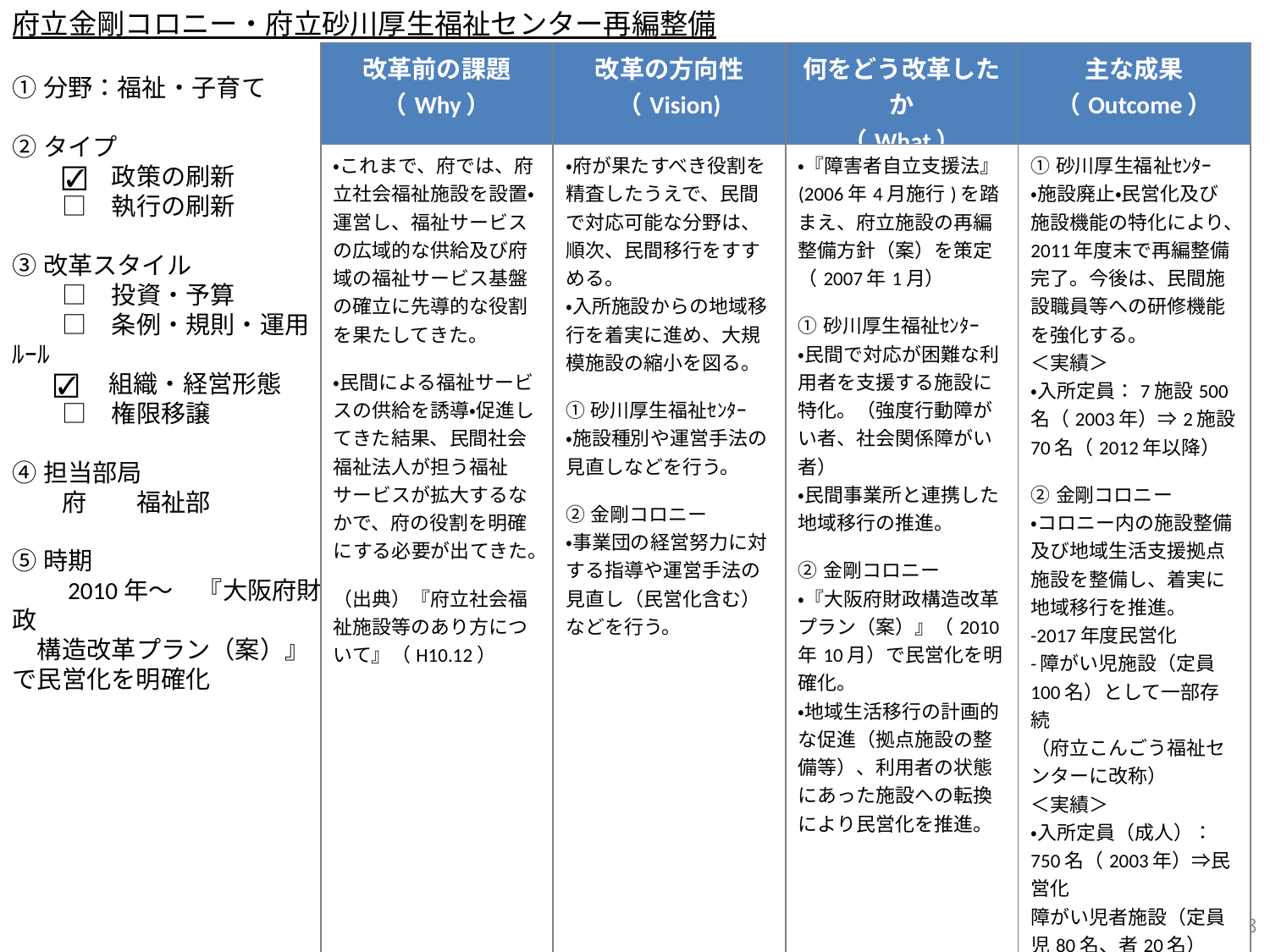

府立金剛コロニー・府立砂川厚生福祉センター再編整備
| 改革前の課題 （Why） | 改革の方向性 （Vision) | 何をどう改革したか （What） | 主な成果 （Outcome） |
| --- | --- | --- | --- |
| ・これまで、府では、府立社会福祉施設を設置・運営し、福祉サービスの広域的な供給及び府域の福祉サービス基盤の確立に先導的な役割を果たしてきた。 ・民間による福祉サービスの供給を誘導・促進してきた結果、民間社会福祉法人が担う福祉サービスが拡大するなかで、府の役割を明確にする必要が出てきた。 （出典）『府立社会福祉施設等のあり方について』（H10.12） | ・府が果たすべき役割を精査したうえで、民間で対応可能な分野は、順次、民間移行をすすめる。 ・入所施設からの地域移行を着実に進め、大規模施設の縮小を図る。 ①砂川厚生福祉ｾﾝﾀｰ ・施設種別や運営手法の見直しなどを行う。 ②金剛コロニー ・事業団の経営努力に対する指導や運営手法の見直し（民営化含む）などを行う。 | ・『障害者自立支援法』(2006年4月施行)を踏まえ、府立施設の再編整備方針（案）を策定（2007年1月） ①砂川厚生福祉ｾﾝﾀｰ ・民間で対応が困難な利用者を支援する施設に特化。（強度行動障がい者、社会関係障がい者） ・民間事業所と連携した地域移行の推進。 ②金剛コロニー ・『大阪府財政構造改革プラン（案）』（2010年10月）で民営化を明確化。 ・地域生活移行の計画的な促進（拠点施設の整備等）、利用者の状態にあった施設への転換により民営化を推進。 | ①砂川厚生福祉ｾﾝﾀｰ ・施設廃止・民営化及び施設機能の特化により、2011年度末で再編整備完了。今後は、民間施設職員等への研修機能を強化する。 ＜実績＞ ・入所定員：7施設500名（2003年）⇒2施設70名（2012年以降） ②金剛コロニー ・コロニー内の施設整備及び地域生活支援拠点施設を整備し、着実に地域移行を推進。 -2017年度民営化 -障がい児施設（定員100名）として一部存続 （府立こんごう福祉センターに改称） ＜実績＞ ・入所定員（成人）：750名（2003年）⇒民営化 障がい児者施設（定員児80名、者20名）（2017年）として一部存続。 ・運営委託料（超過負担分）：約22億円（2003年決算）⇒　約２億円（2018年決算）⇒以降決算は約３億円で安定。 |
①分野：福祉・子育て

②タイプ
　　☑　政策の刷新
　　□　執行の刷新

③改革スタイル
　　□　投資・予算
　　□　条例・規則・運用ﾙｰﾙ
　   ☑ 　組織・経営形態
　　□　権限移譲

④担当部局
　　府　　福祉部

⑤時期
　　2010年～　『大阪府財政
　構造改革プラン（案）』で民営化を明確化
168